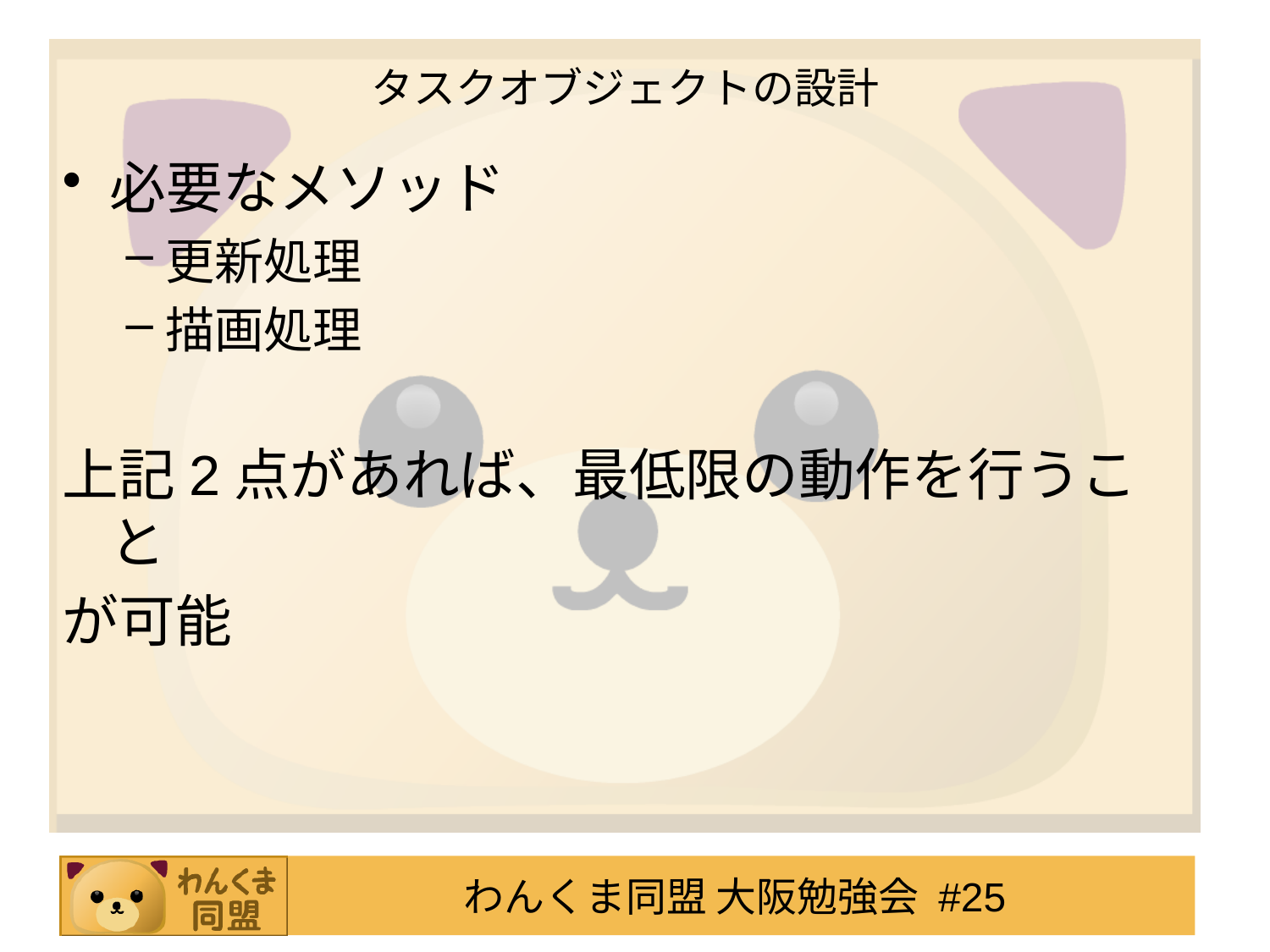

# タスクオブジェクトの設計
必要なメソッド
更新処理
描画処理

上記2点があれば、最低限の動作を行うこと
が可能